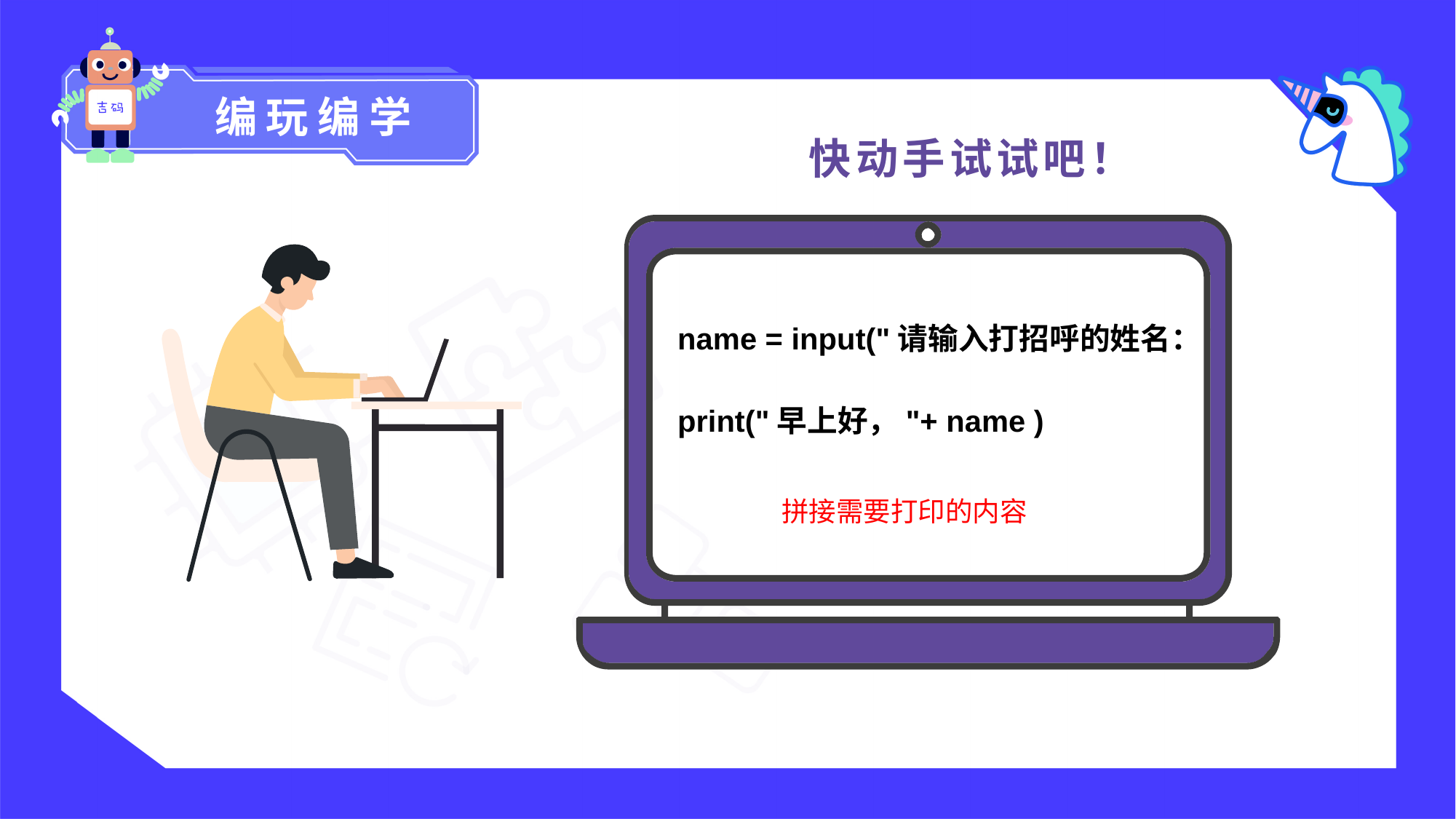

编玩编学
快动手试试吧！

name = input("请输入打招呼的姓名：")
print("早上好，"+ name )
拼接需要打印的内容